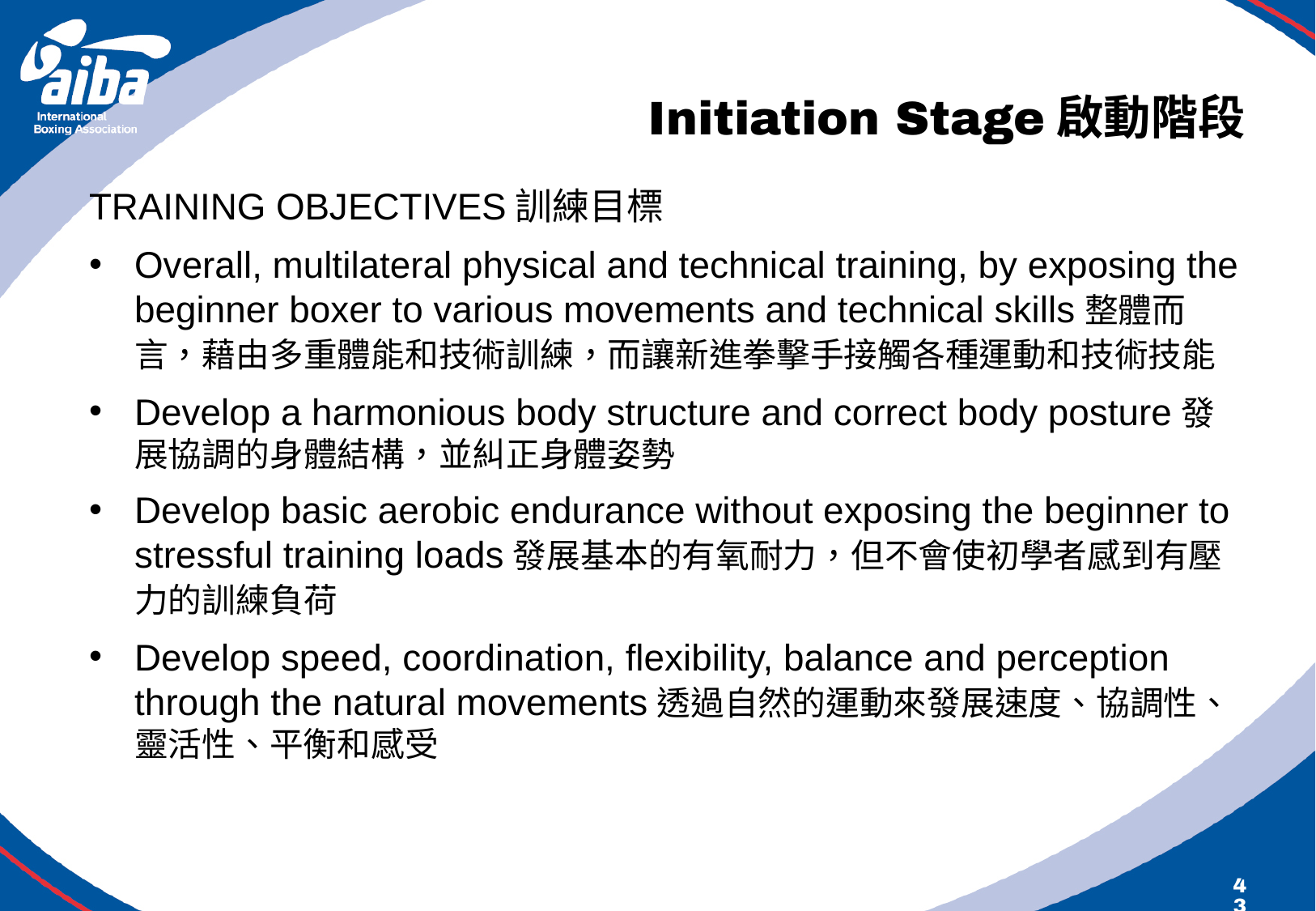

# Initiation Stage啟動階段
TRAINING OBJECTIVES訓練目標
Overall, multilateral physical and technical training, by exposing the beginner boxer to various movements and technical skills整體而言，藉由多重體能和技術訓練，而讓新進拳擊手接觸各種運動和技術技能
Develop a harmonious body structure and correct body posture發展協調的身體結構，並糾正身體姿勢
Develop basic aerobic endurance without exposing the beginner to stressful training loads發展基本的有氧耐力，但不會使初學者感到有壓力的訓練負荷
Develop speed, coordination, flexibility, balance and perception through the natural movements透過自然的運動來發展速度、協調性、靈活性、平衡和感受

43